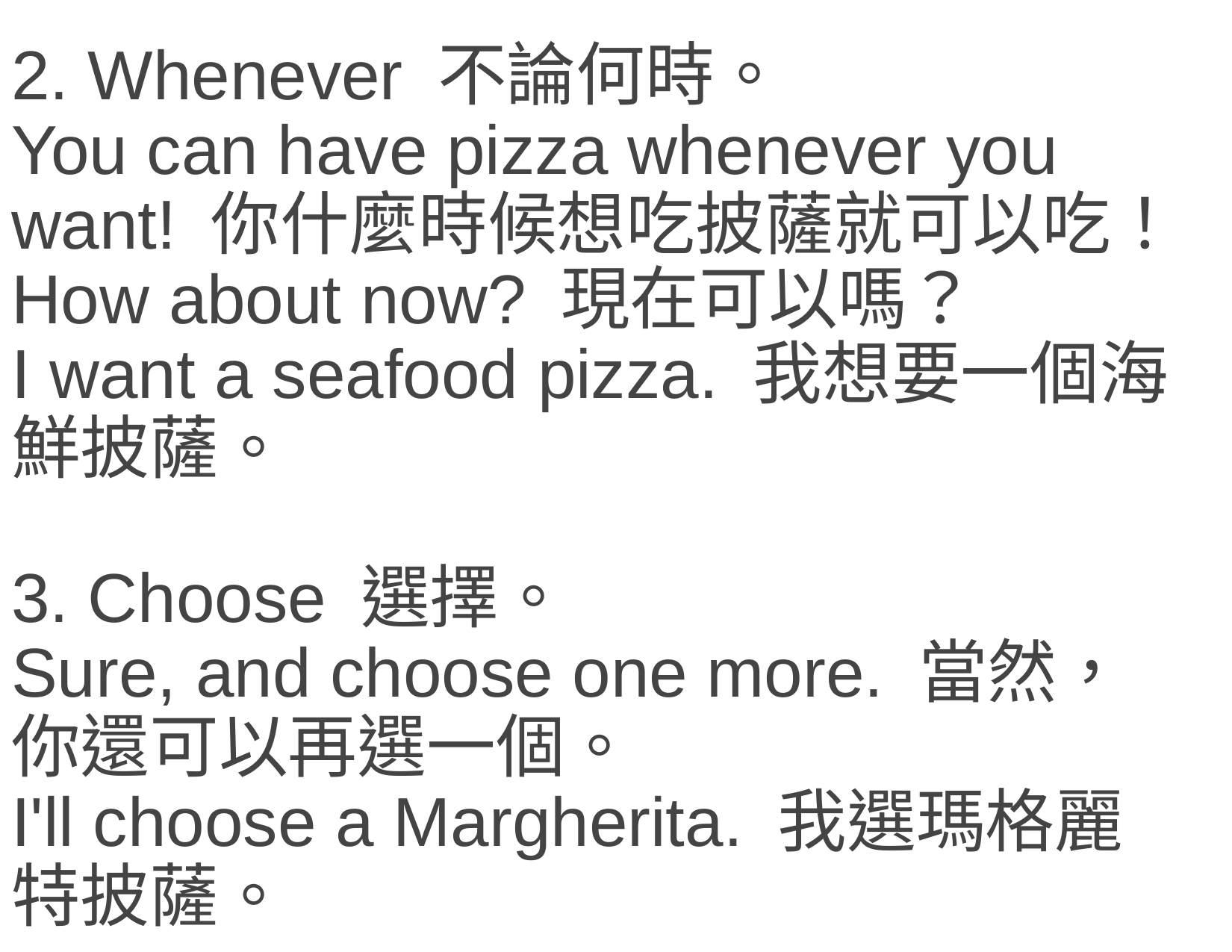

# 2. Whenever 不論何時。 You can have pizza whenever you want! 你什麼時候想吃披薩就可以吃！ How about now? 現在可以嗎？ I want a seafood pizza. 我想要一個海鮮披薩。 3. Choose 選擇。 Sure, and choose one more. 當然，你還可以再選一個。 I'll choose a Margherita. 我選瑪格麗特披薩。